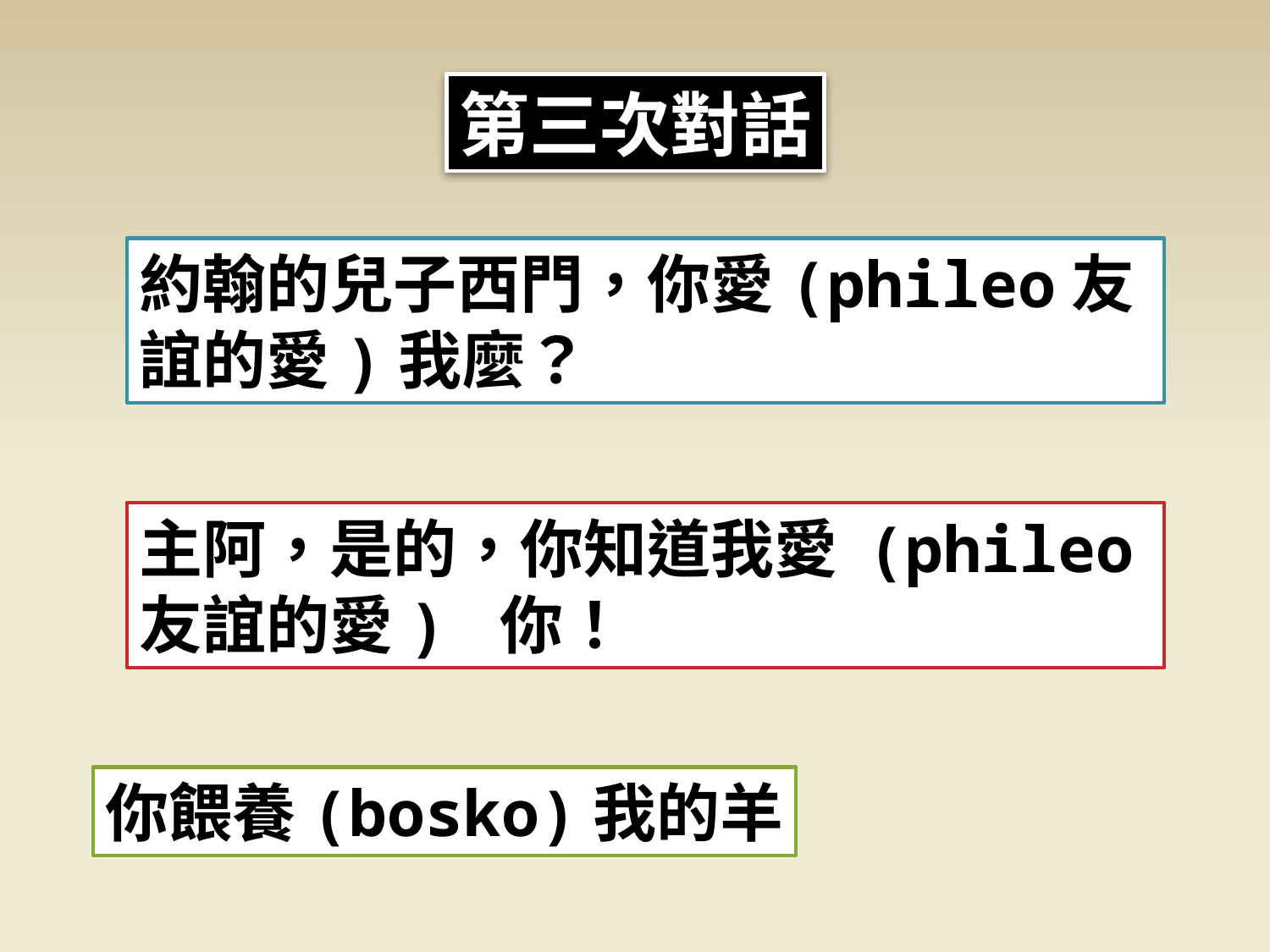

第三次對話
約翰的兒子西門，你愛(phileo友誼的愛)我麼？
主阿，是的，你知道我愛 (phileo友誼的愛) 你！
你餵養(bosko)我的羊